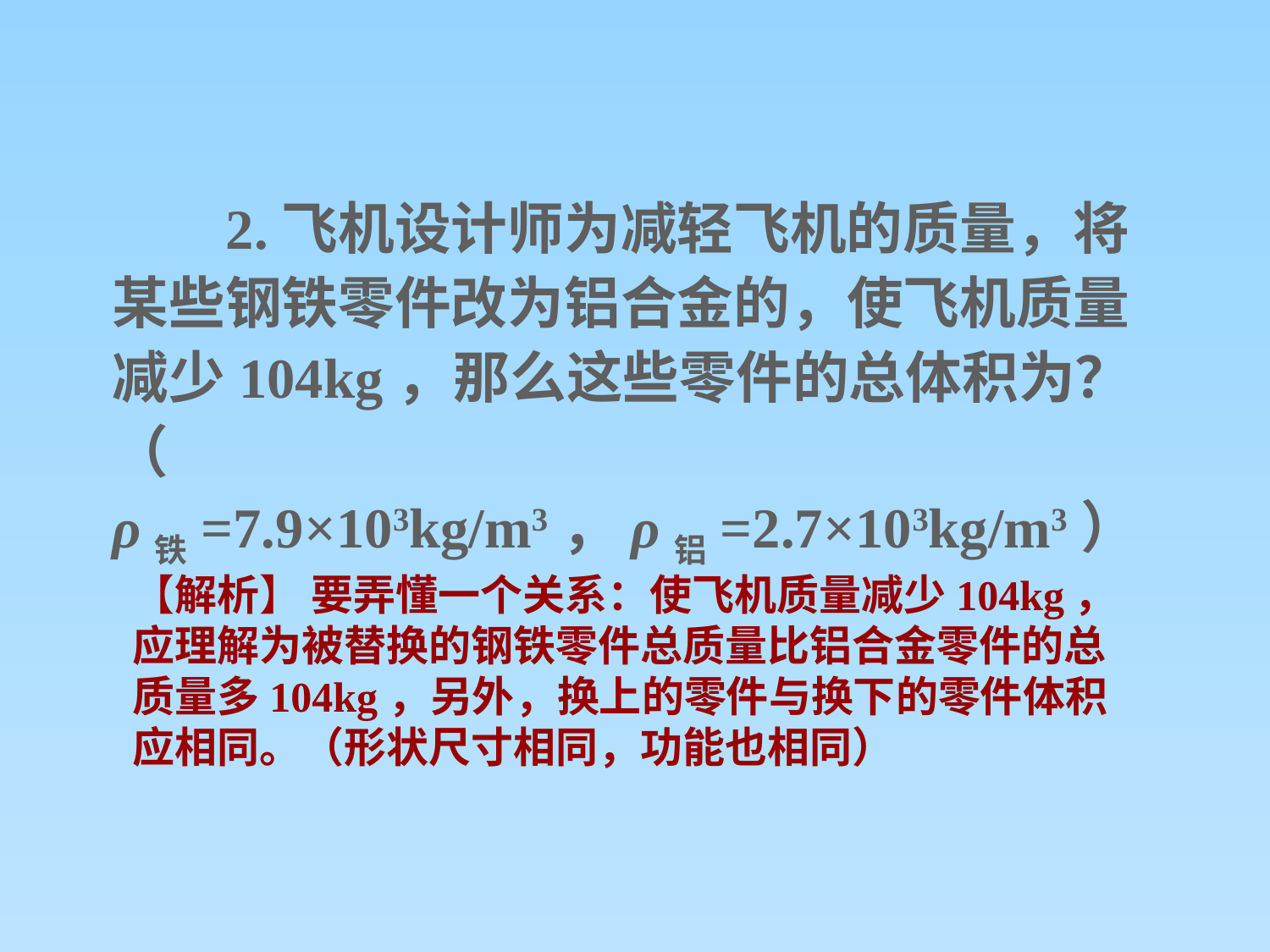

2.飞机设计师为减轻飞机的质量，将某些钢铁零件改为铝合金的，使飞机质量减少104kg，那么这些零件的总体积为？（ ρ铁=7.9×103kg/m3，ρ铝=2.7×103kg/m3）
【解析】 要弄懂一个关系：使飞机质量减少104kg，应理解为被替换的钢铁零件总质量比铝合金零件的总质量多104kg，另外，换上的零件与换下的零件体积应相同。（形状尺寸相同，功能也相同）